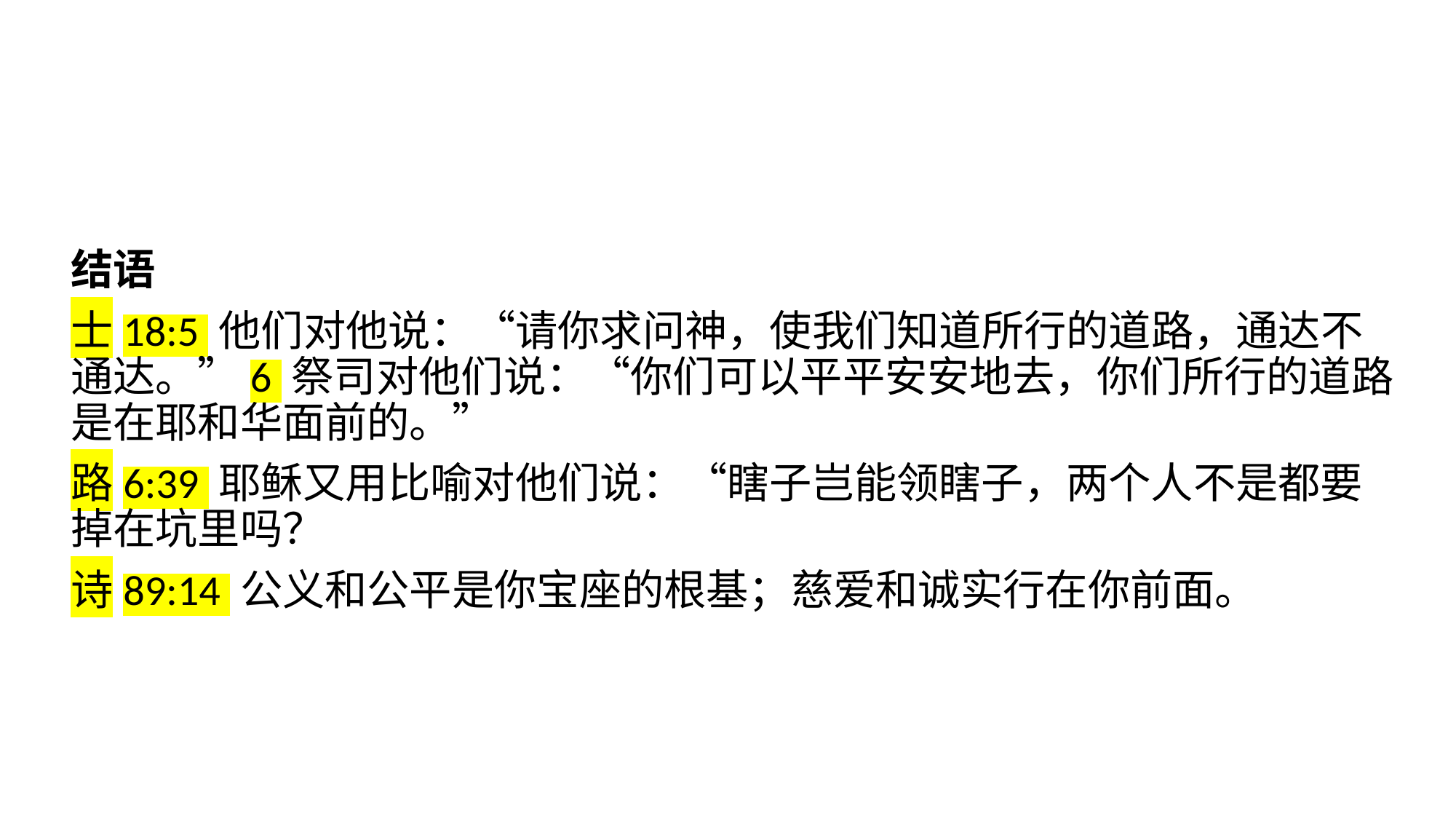

结语
士18:5 他们对他说：“请你求问神，使我们知道所行的道路，通达不通达。”6 祭司对他们说：“你们可以平平安安地去，你们所行的道路是在耶和华面前的。”
路6:39 耶稣又用比喻对他们说：“瞎子岂能领瞎子，两个人不是都要掉在坑里吗？
诗89:14 公义和公平是你宝座的根基；慈爱和诚实行在你前面。